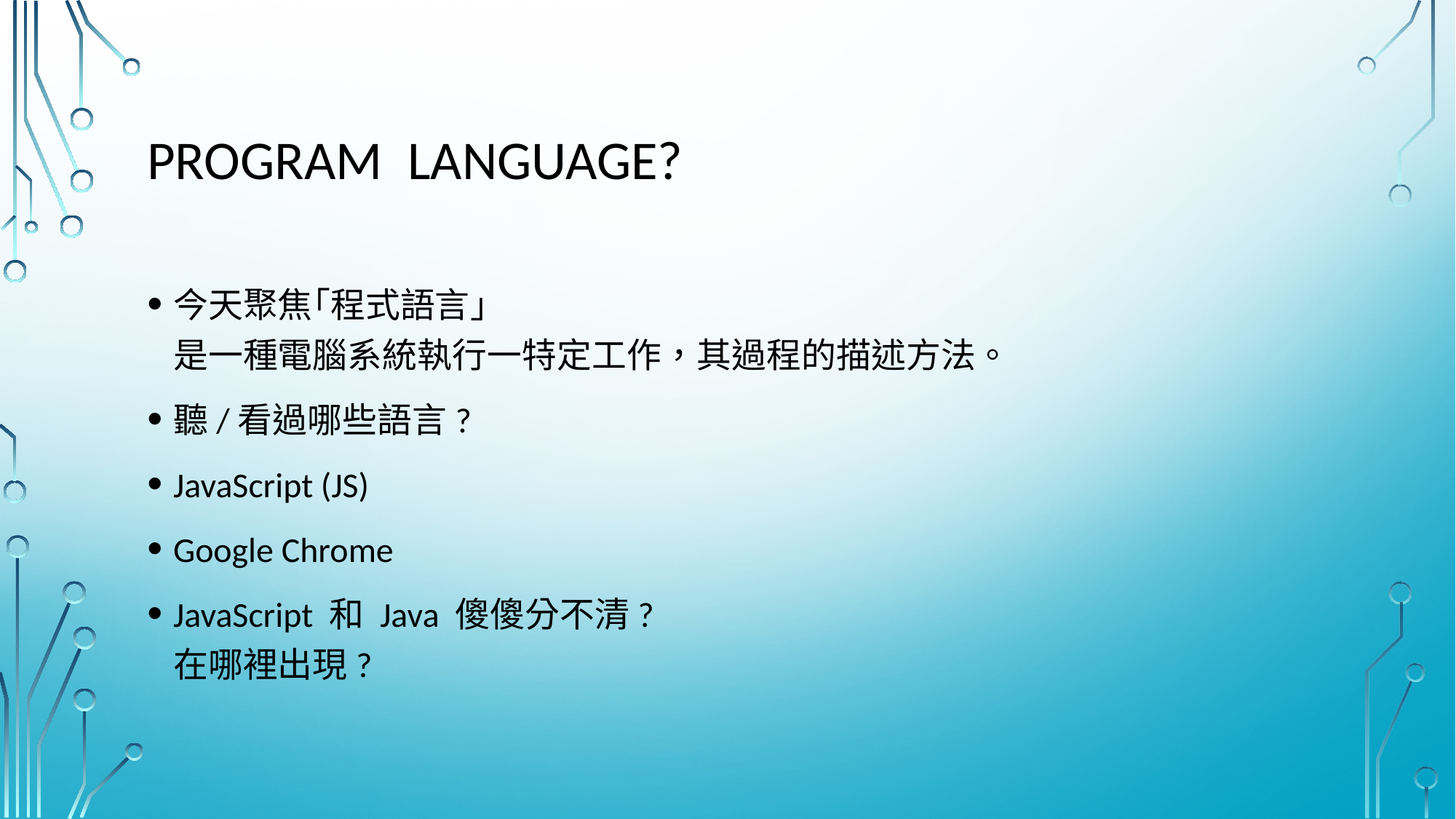

# Program  Language?
今天聚焦｢程式語言｣
是一種電腦系統執行一特定工作，其過程的描述方法。
聽/看過哪些語言?
JavaScript (JS)
Google Chrome
JavaScript 和 Java 傻傻分不清?
在哪裡出現?